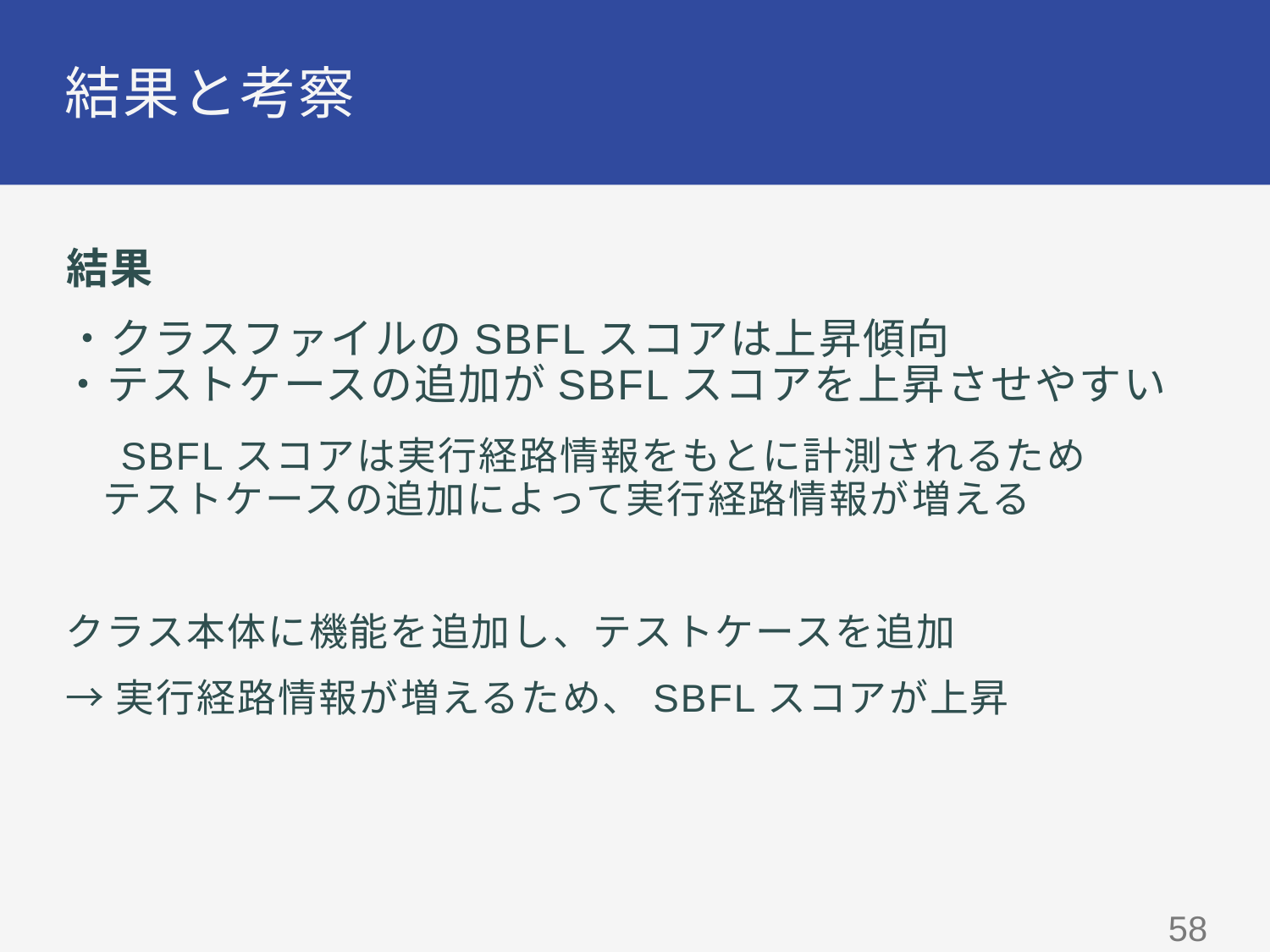

# 結果と考察
結果
・クラスファイルのSBFLスコアは上昇傾向
・テストケースの追加がSBFLスコアを上昇させやすい
　SBFLスコアは実行経路情報をもとに計測されるため
　テストケースの追加によって実行経路情報が増える

クラス本体に機能を追加し、テストケースを追加
→実行経路情報が増えるため、SBFLスコアが上昇

58